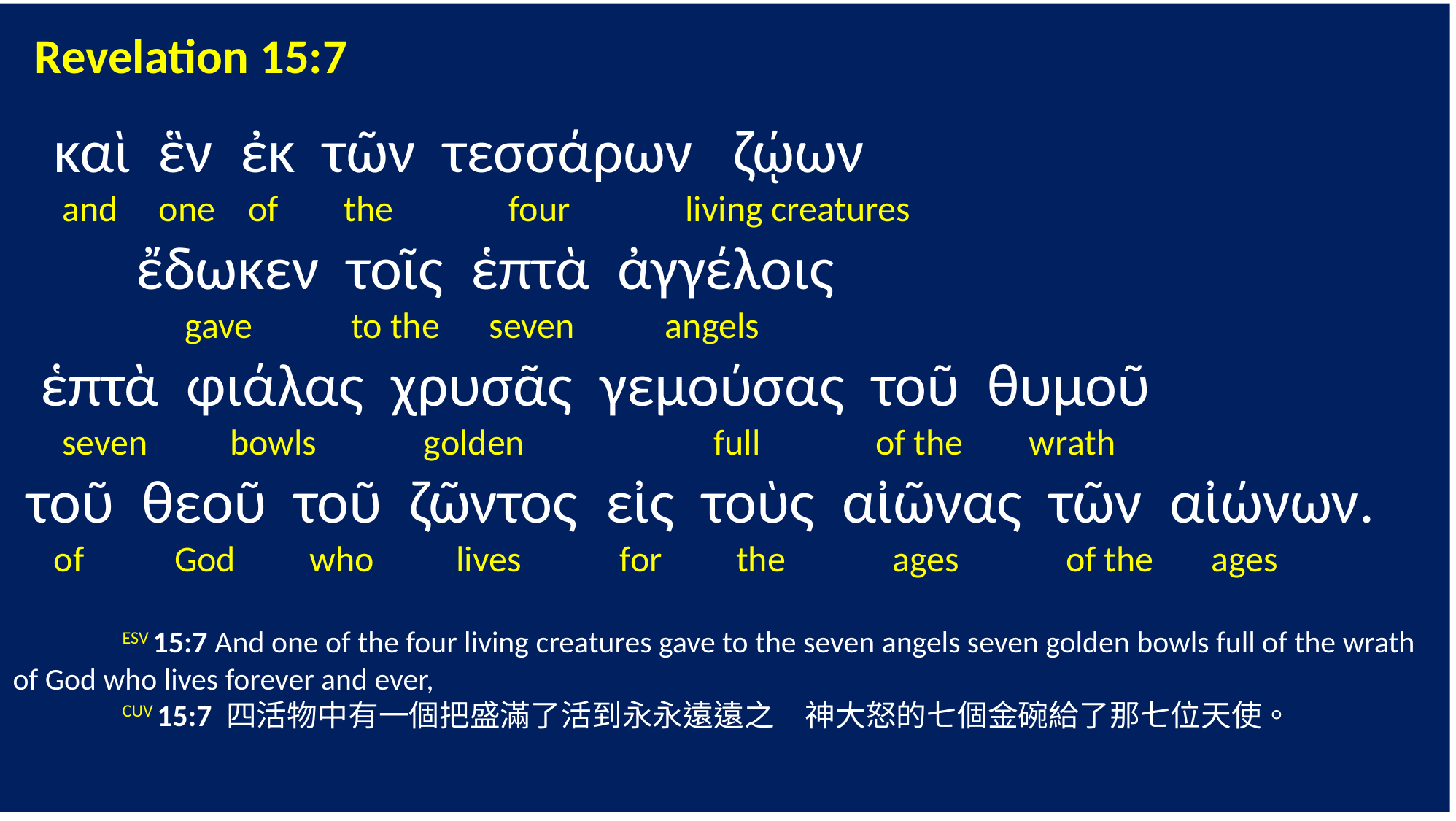

Revelation 15:7

   καὶ  ἓν  ἐκ  τῶν  τεσσάρων   ζῴων
      and     one    of        the              four              living creatures
         ἔδωκεν  τοῖς  ἑπτὰ  ἀγγέλοις
                     gave            to the      seven           angels
  ἑπτὰ  φιάλας  χρυσᾶς  γεμούσας  τοῦ  θυμοῦ
      seven          bowls             golden                       full              of the        wrath
 τοῦ  θεοῦ  τοῦ  ζῶντος  εἰς  τοὺς  αἰῶνας  τῶν  αἰώνων.
     of           God         who          lives            for         the             ages             of the       ages

	ESV 15:7 And one of the four living creatures gave to the seven angels seven golden bowls full of the wrath of God who lives forever and ever,
	CUV 15:7 四活物中有一個把盛滿了活到永永遠遠之　神大怒的七個金碗給了那七位天使。